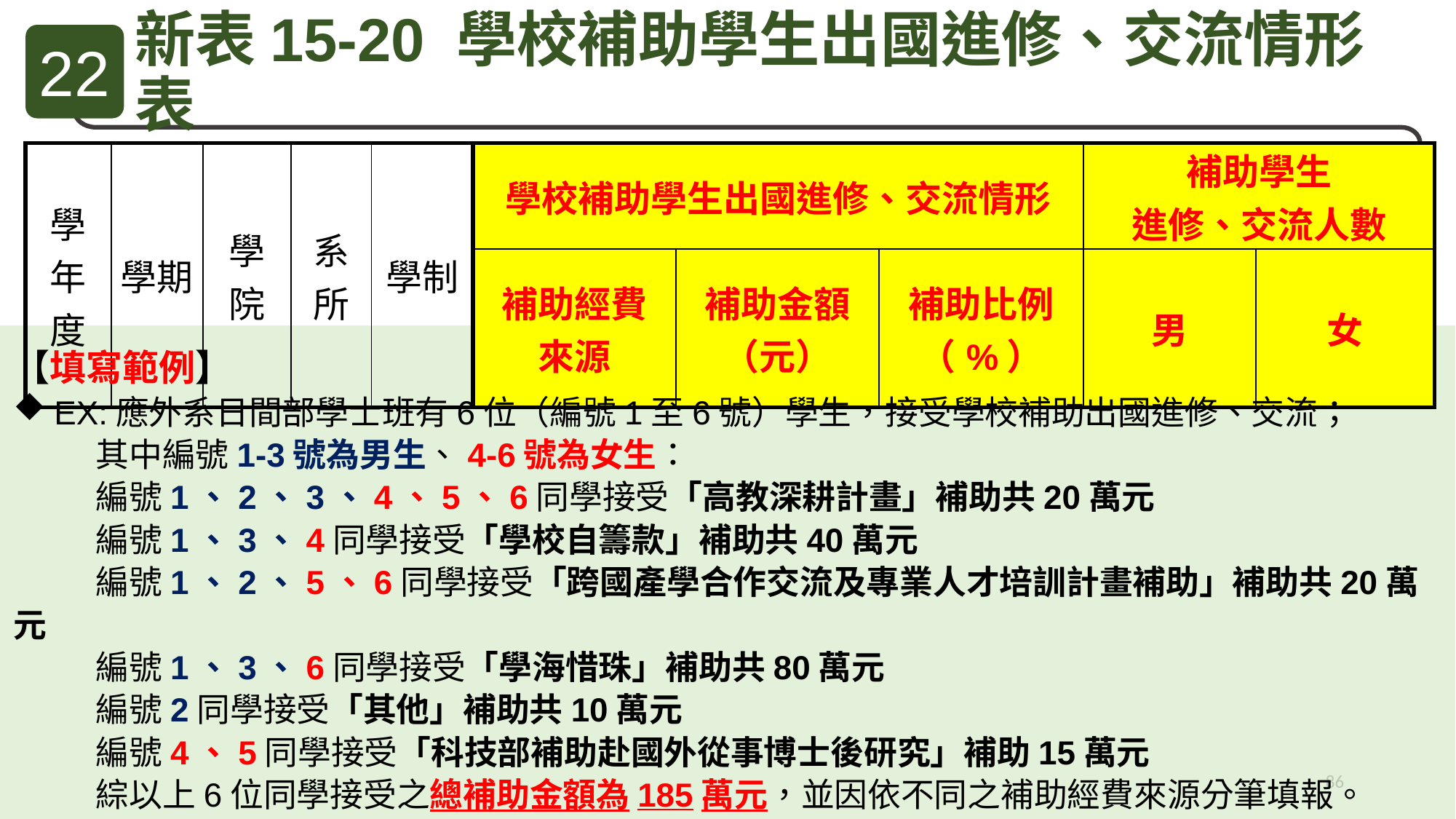

22
新表15-20 學校補助學生出國進修、交流情形表

| 學年度 | 學期 | 學院 | 系所 | 學制 | 學校補助學生出國進修、交流情形 |  |  | 補助學生 進修、交流人數 |  |
| --- | --- | --- | --- | --- | --- | --- | --- | --- | --- |
|  |  |  |  |  | 補助經費 來源 | 補助金額 （元） | 補助比例 （%） | 男 | 女 |
【填寫範例】
EX:應外系日間部學士班有6位（編號1至6號）學生，接受學校補助出國進修、交流；
          其中編號1-3號為男生、4-6號為女生：
          編號1、2、3、4、5、6同學接受「高教深耕計畫」補助共20萬元
          編號1、3、4同學接受「學校自籌款」補助共40萬元
          編號1、2、5、6同學接受「跨國產學合作交流及專業人才培訓計畫補助」補助共20萬元
          編號1、3、6同學接受「學海惜珠」補助共80萬元
          編號2同學接受「其他」補助共10萬元
          編號4、5同學接受「科技部補助赴國外從事博士後研究」補助15萬元
          綜以上6位同學接受之總補助金額為185萬元，並因依不同之補助經費來源分筆填報。

86